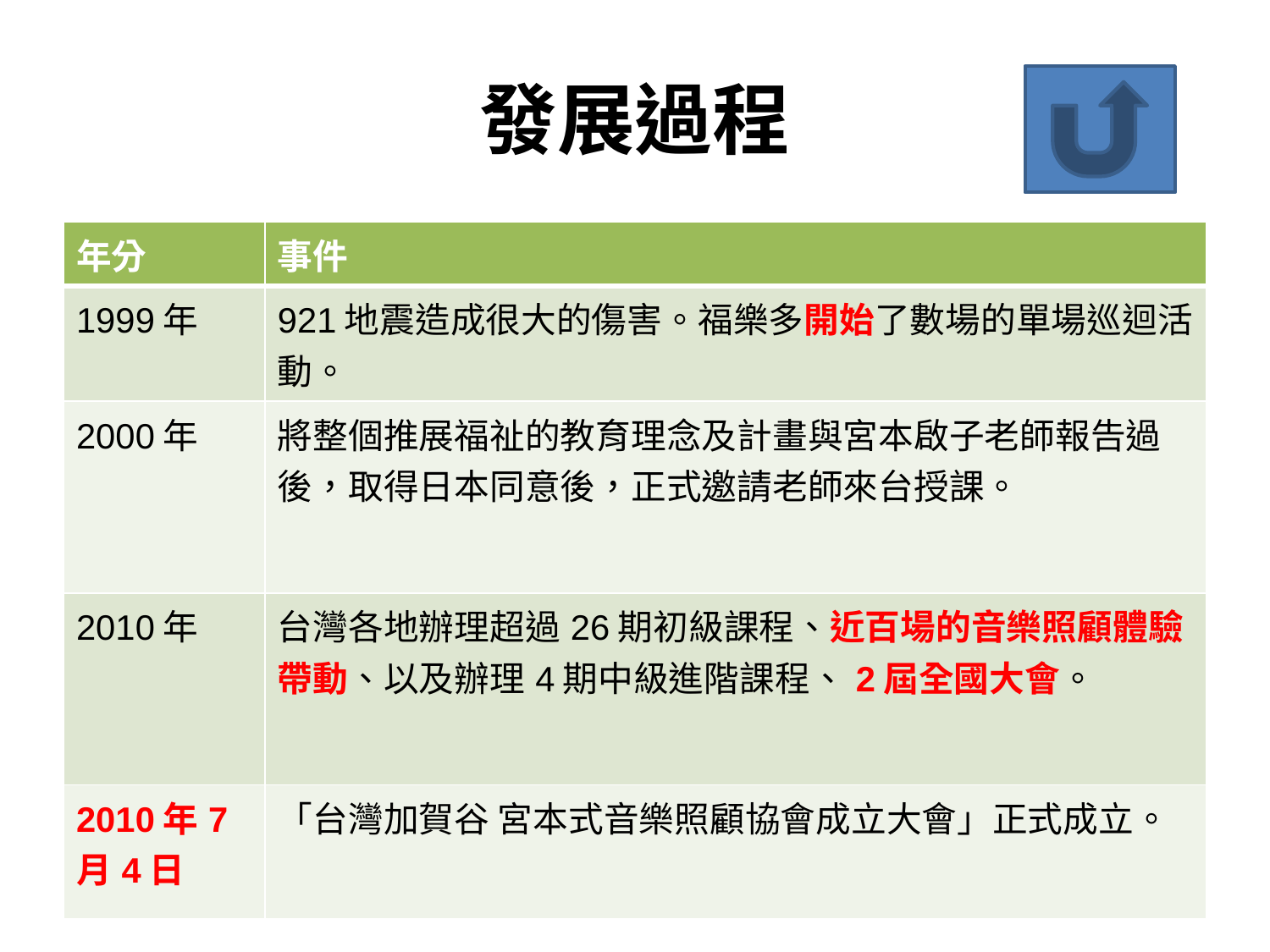

# 發展過程

| 年分 | 事件 |
| --- | --- |
| 1999年 | 921地震造成很大的傷害。福樂多開始了數場的單場巡迴活動。 |
| 2000年 | 將整個推展福祉的教育理念及計畫與宮本啟子老師報告過後，取得日本同意後，正式邀請老師來台授課。 |
| 2010年 | 台灣各地辦理超過26期初級課程、近百場的音樂照顧體驗帶動、以及辦理4期中級進階課程、2屆全國大會。 |
| 2010年7月4日 | 「台灣加賀谷 宮本式音樂照顧協會成立大會」正式成立。 |